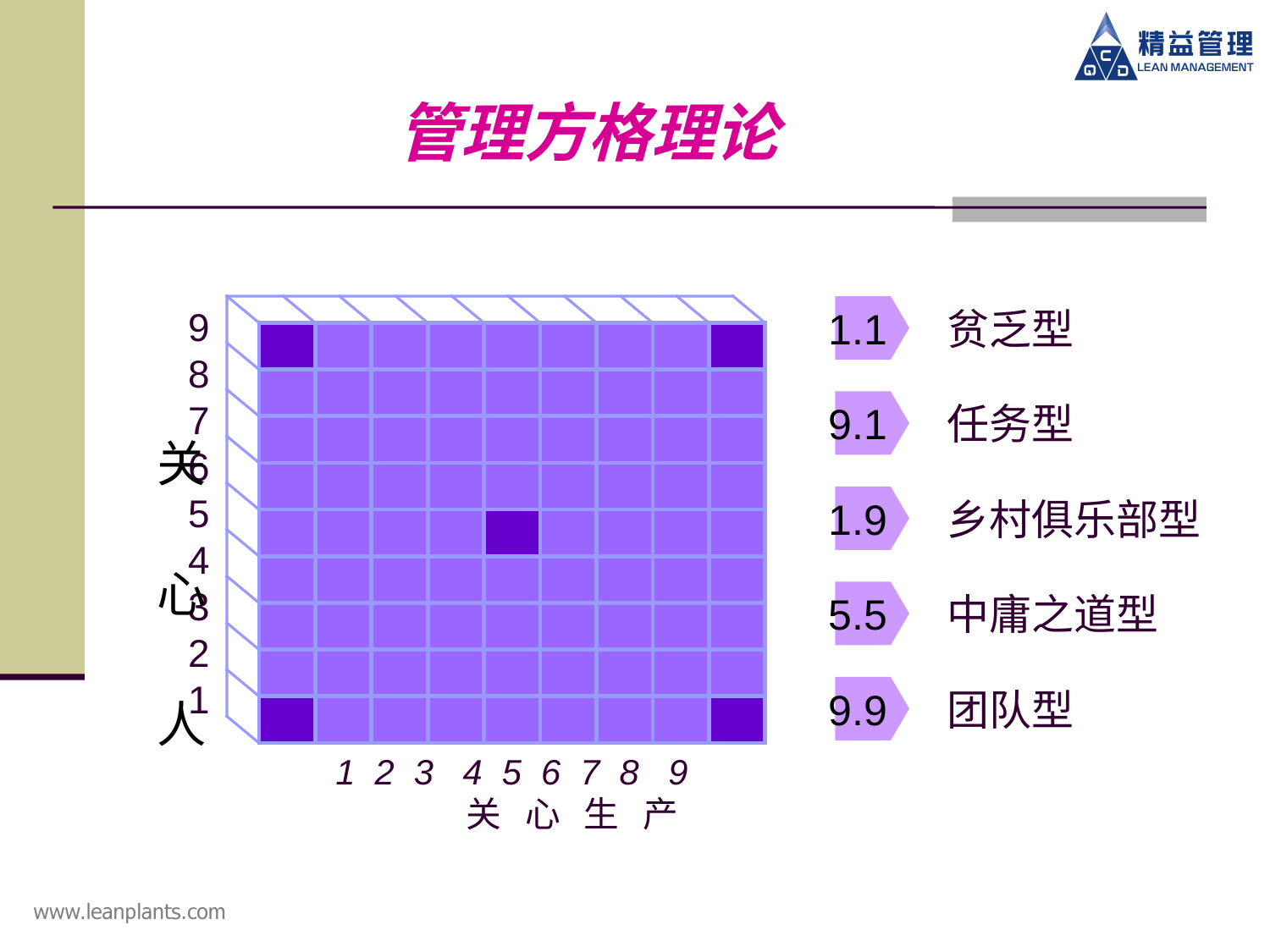

管理方格理论
987654321

关心人
 1  2  3   4  5  6  7  8   9
关   心   生   产
1.1
贫乏型
9.1
任务型
1.9
乡村俱乐部型
5.5
中庸之道型
9.9
团队型
24